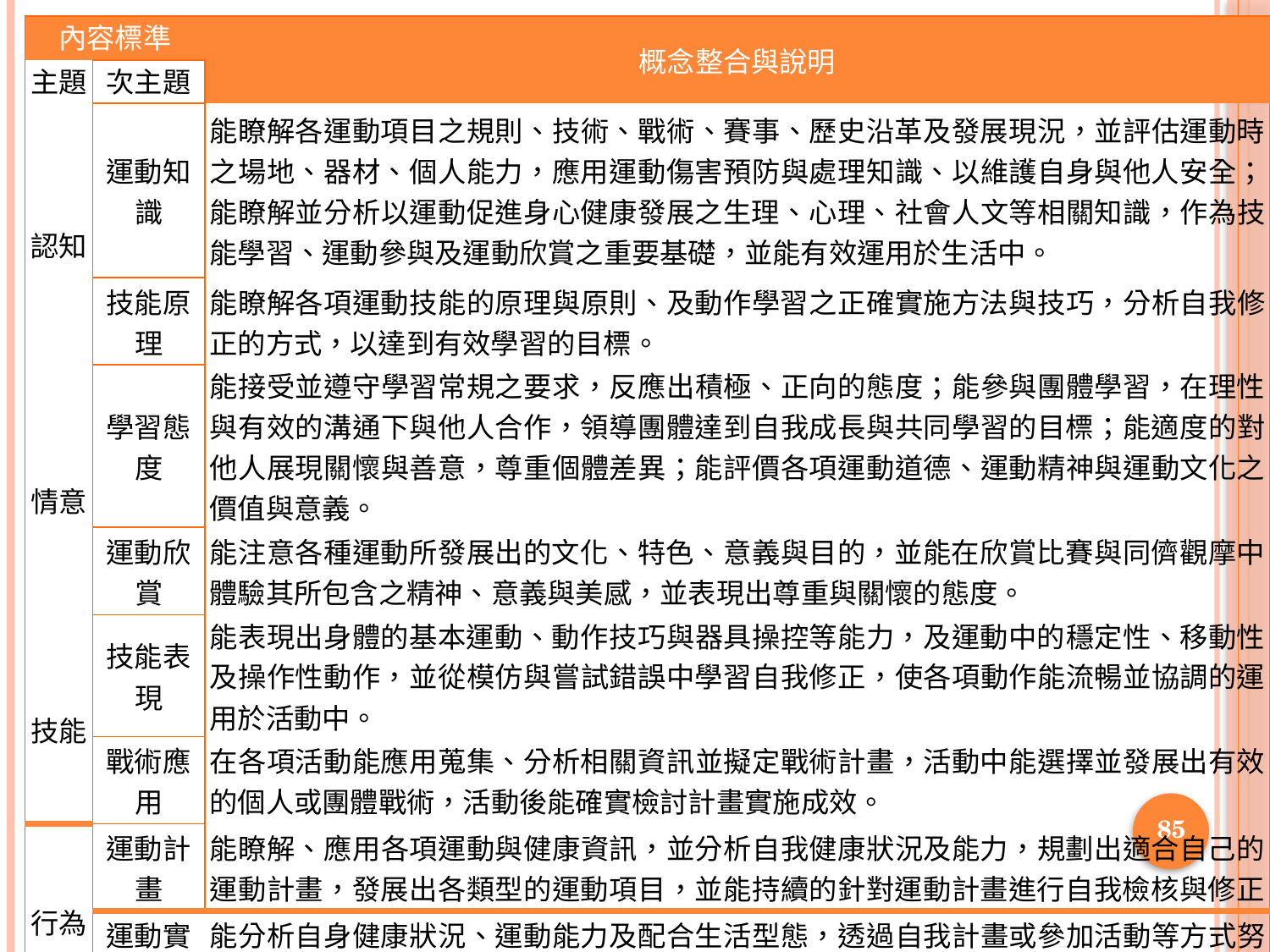

| 內容標準 |  | 概念整合與說明 |
| --- | --- | --- |
| 主題 | 次主題 |  |
| 認知 | 運動知識 | 能瞭解各運動項目之規則、技術、戰術、賽事、歷史沿革及發展現況，並評估運動時之場地、器材、個人能力，應用運動傷害預防與處理知識、以維護自身與他人安全；能瞭解並分析以運動促進身心健康發展之生理、心理、社會人文等相關知識，作為技能學習、運動參與及運動欣賞之重要基礎，並能有效運用於生活中。 |
|  | 技能原理 | 能瞭解各項運動技能的原理與原則、及動作學習之正確實施方法與技巧，分析自我修正的方式，以達到有效學習的目標。 |
| 情意 | 學習態度 | 能接受並遵守學習常規之要求，反應出積極、正向的態度；能參與團體學習，在理性與有效的溝通下與他人合作，領導團體達到自我成長與共同學習的目標；能適度的對他人展現關懷與善意，尊重個體差異；能評價各項運動道德、運動精神與運動文化之價值與意義。 |
|  | 運動欣賞 | 能注意各種運動所發展出的文化、特色、意義與目的，並能在欣賞比賽與同儕觀摩中，體驗其所包含之精神、意義與美感，並表現出尊重與關懷的態度。 |
| 技能 | 技能表現 | 能表現出身體的基本運動、動作技巧與器具操控等能力，及運動中的穩定性、移動性及操作性動作，並從模仿與嘗試錯誤中學習自我修正，使各項動作能流暢並協調的運用於活動中。 |
|  | 戰術應用 | 在各項活動能應用蒐集、分析相關資訊並擬定戰術計畫，活動中能選擇並發展出有效的個人或團體戰術，活動後能確實檢討計畫實施成效。 |
| 行為 | 運動計畫 | 能瞭解、應用各項運動與健康資訊，並分析自我健康狀況及能力，規劃出適合自己的運動計畫，發展出各類型的運動項目，並能持續的針對運動計畫進行自我檢核與修正。 |
|  | 運動實踐 | 能分析自身健康狀況、運動能力及配合生活型態，透過自我計畫或參加活動等方式努力實踐，達到終生運動習慣養成、體適能增進與運動技能提昇的目標。 |
85